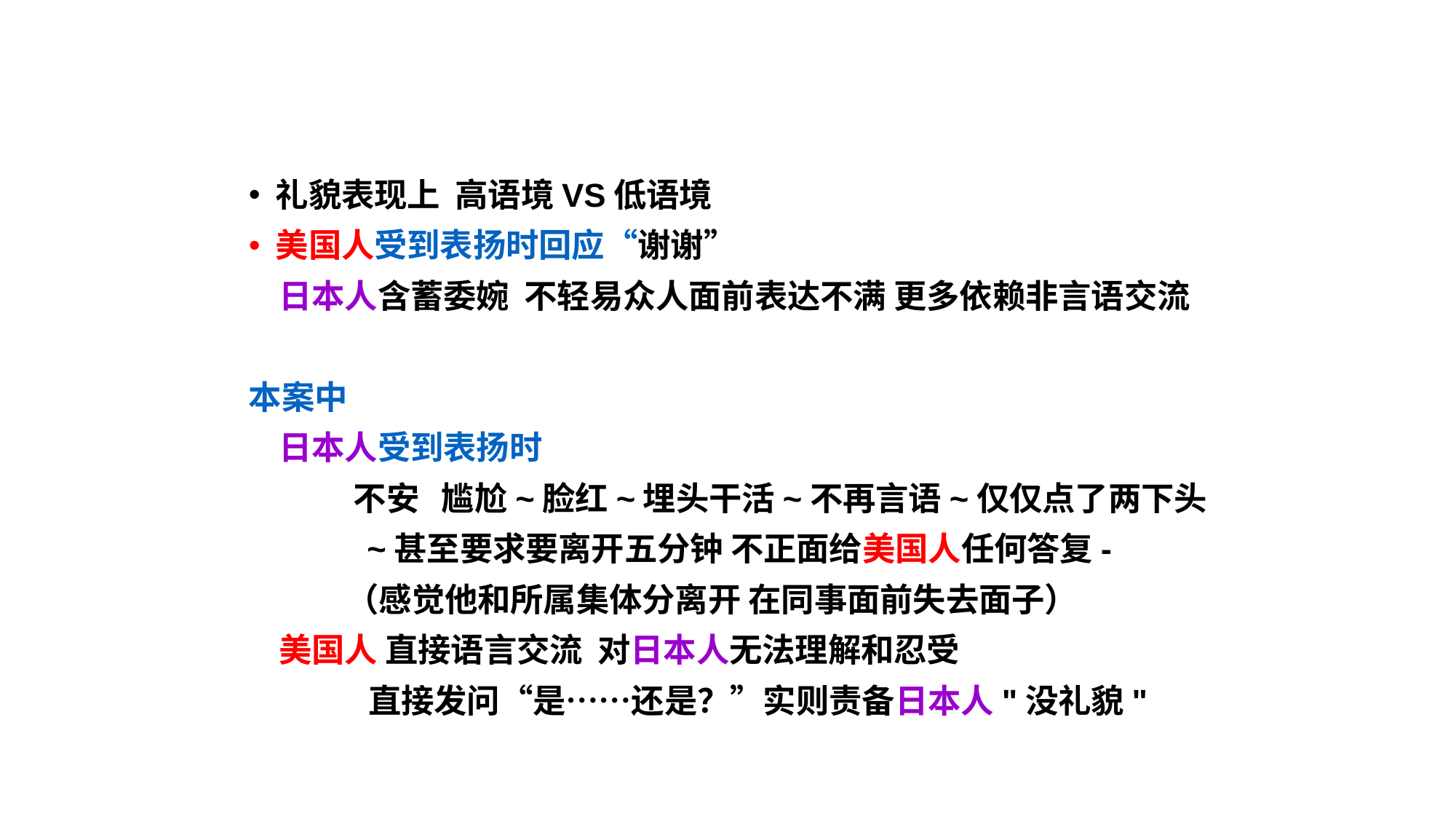

礼貌表现上  高语境VS低语境
美国人受到表扬时回应“谢谢”
   日本人含蓄委婉  不轻易众人面前表达不满 更多依赖非言语交流

本案中
   日本人受到表扬时
             不安   尴尬~脸红~埋头干活~不再言语~仅仅点了两下头
             ~甚至要求要离开五分钟 不正面给美国人任何答复-
            （感觉他和所属集体分离开 在同事面前失去面子）
   美国人 直接语言交流  对日本人无法理解和忍受
               直接发问“是……还是？”实则责备日本人"没礼貌"